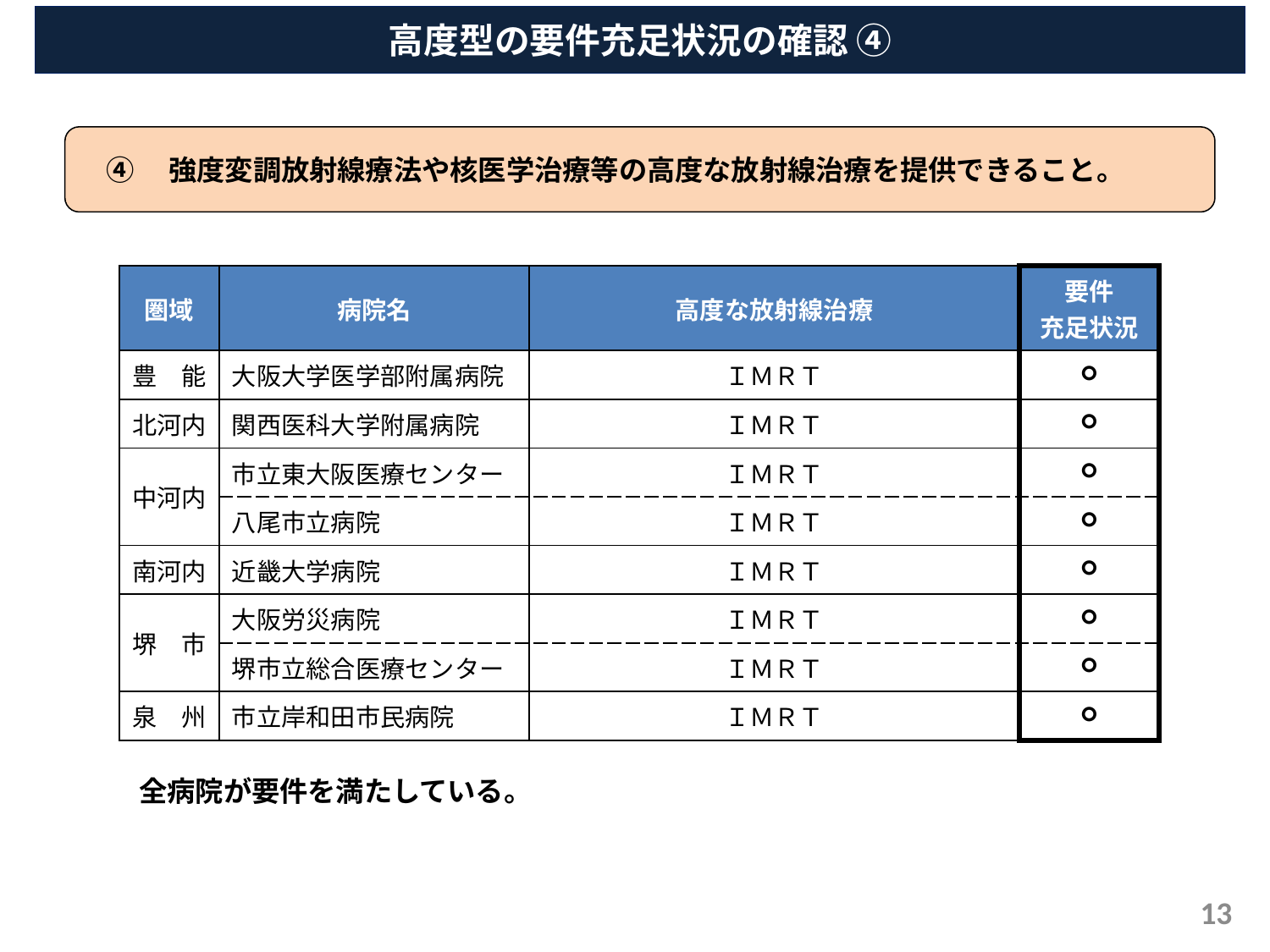

高度型の要件充足状況の確認 ④
④　強度変調放射線療法や核医学治療等の高度な放射線治療を提供できること。
| 圏域 | 病院名 | 高度な放射線治療 | 要件 充足状況 |
| --- | --- | --- | --- |
| 豊　能 | 大阪大学医学部附属病院 | ＩＭＲＴ | ○ |
| 北河内 | 関西医科大学附属病院 | ＩＭＲＴ | ○ |
| 中河内 | 市立東大阪医療センター | ＩＭＲＴ | ○ |
|  | 八尾市立病院 | ＩＭＲＴ | ○ |
| 南河内 | 近畿大学病院 | ＩＭＲＴ | ○ |
| 堺　市 | 大阪労災病院 | ＩＭＲＴ | ○ |
|  | 堺市立総合医療センター | ＩＭＲＴ | ○ |
| 泉　州 | 市立岸和田市民病院 | ＩＭＲＴ | ○ |
全病院が要件を満たしている。
13